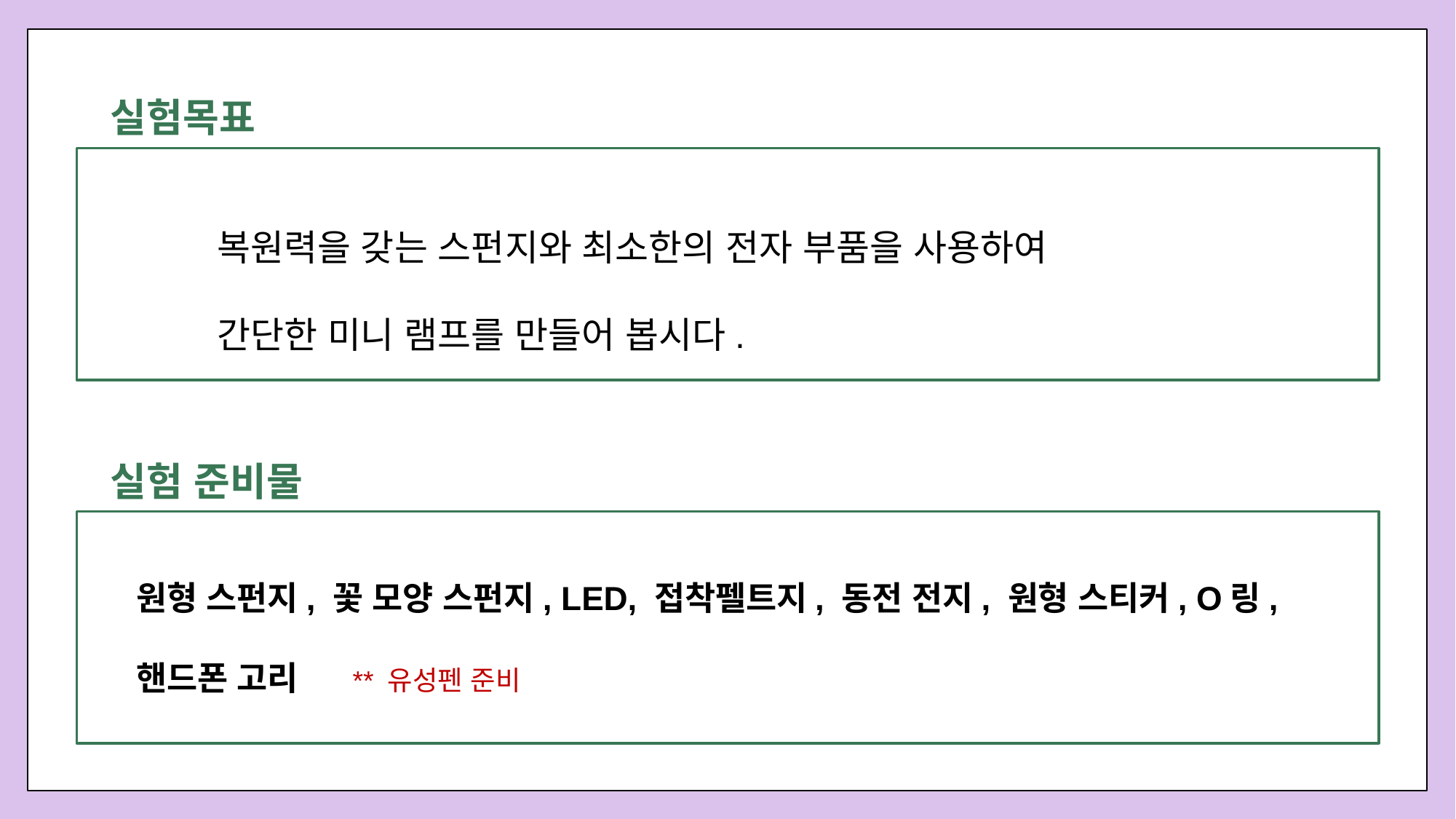

실험목표

복원력을 갖는 스펀지와 최소한의 전자 부품을 사용하여
간단한 미니 램프를 만들어 봅시다.
실험 준비물

 원형 스펀지, 꽃 모양 스펀지, LED, 접착펠트지, 동전 전지, 원형 스티커, O링,
 핸드폰 고리     ** 유성펜 준비